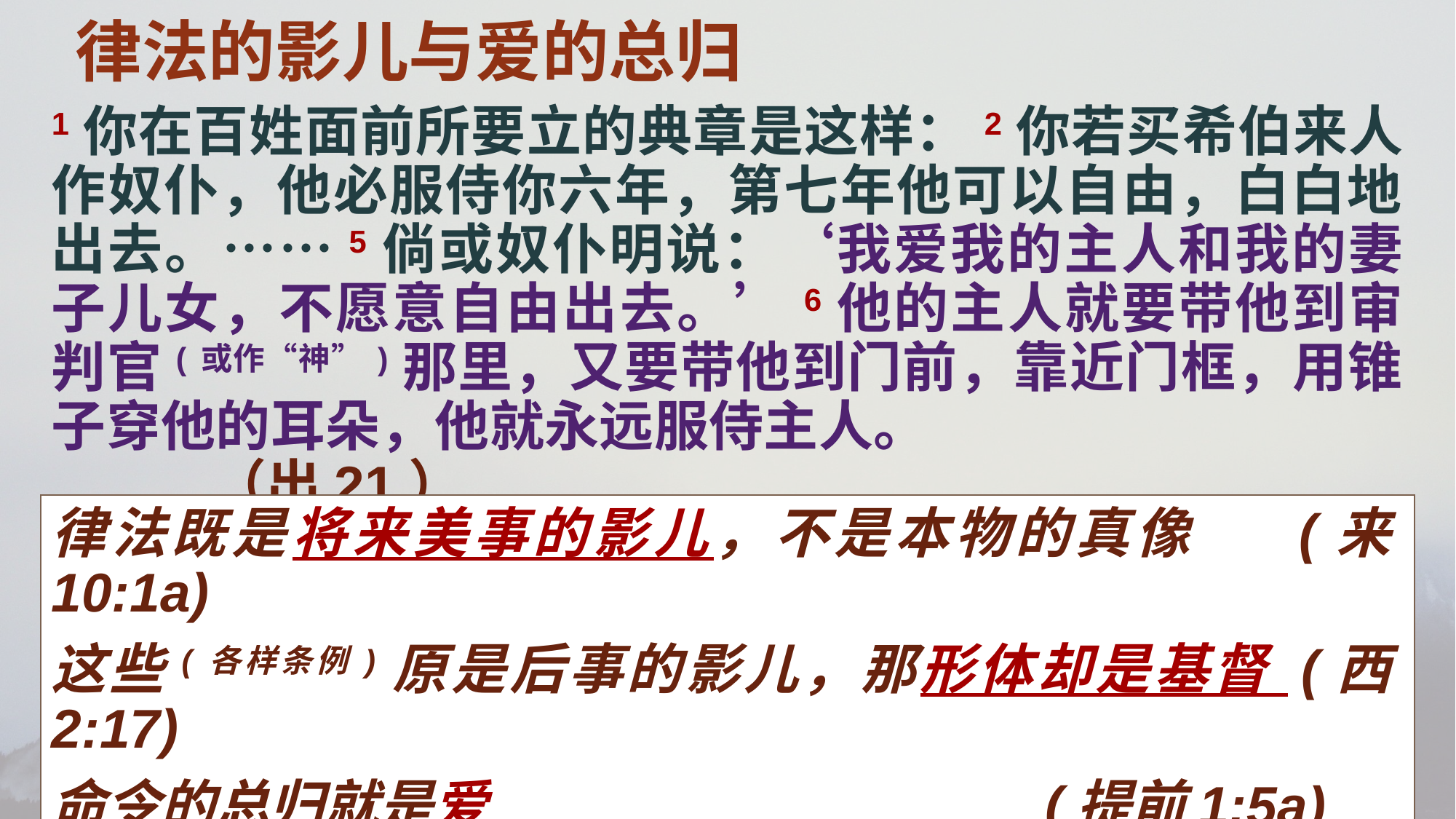

律法的影儿与爱的总归
1你在百姓面前所要立的典章是这样：2你若买希伯来人作奴仆，他必服侍你六年，第七年他可以自由，白白地出去。……5倘或奴仆明说：‘我爱我的主人和我的妻子儿女，不愿意自由出去。’6他的主人就要带他到审判官(或作“神”)那里，又要带他到门前，靠近门框，用锥子穿他的耳朵，他就永远服侍主人。				                 （出21）

律法既是将来美事的影儿，不是本物的真像     (来10:1a)
这些(各样条例)原是后事的影儿，那形体却是基督 (西2:17)
命令的总归就是爱                                            (提前1:5a)